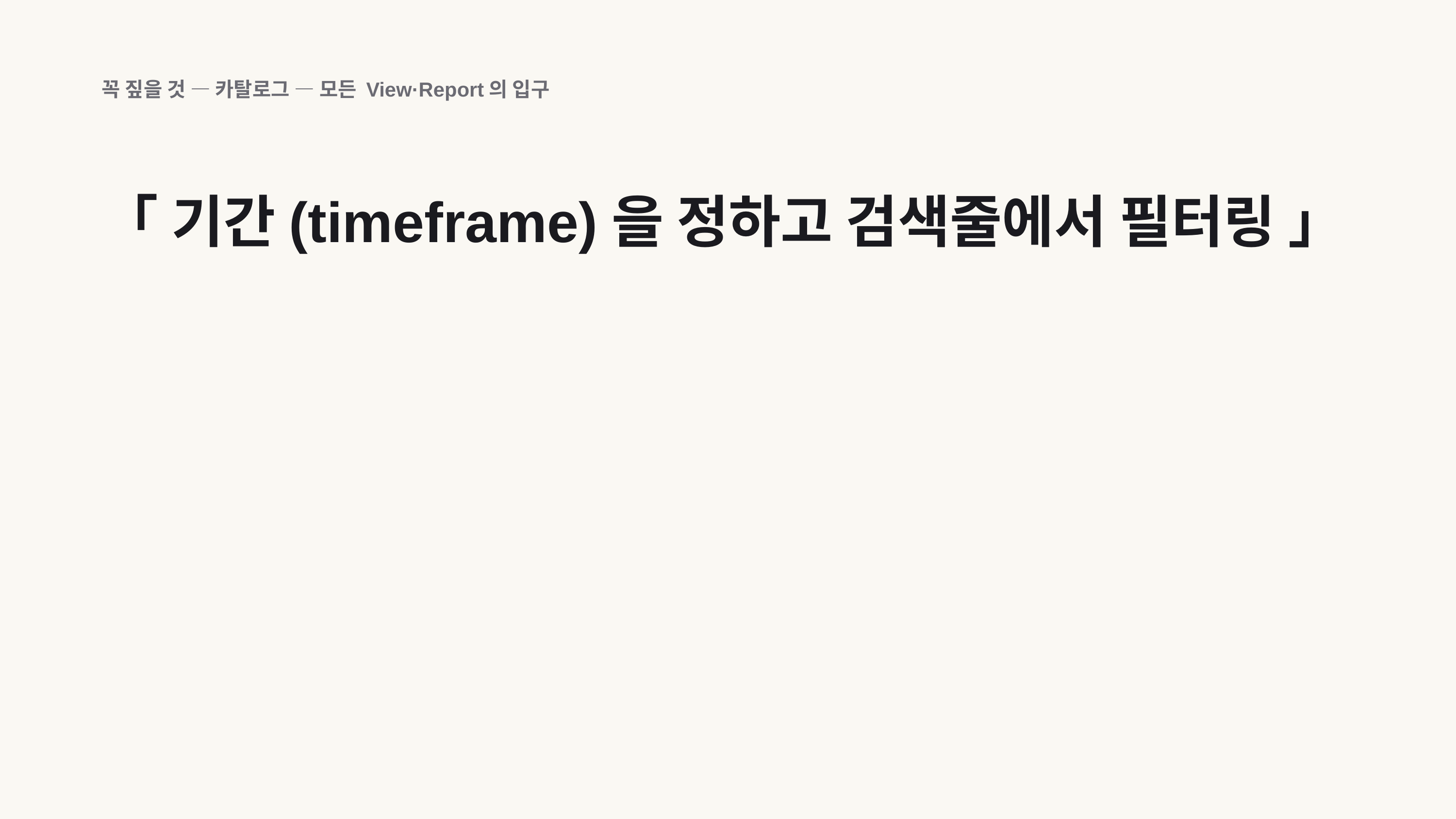

꼭 짚을 것 — 카탈로그 — 모든 View·Report의 입구
「 기간(timeframe)을 정하고 검색줄에서 필터링 」